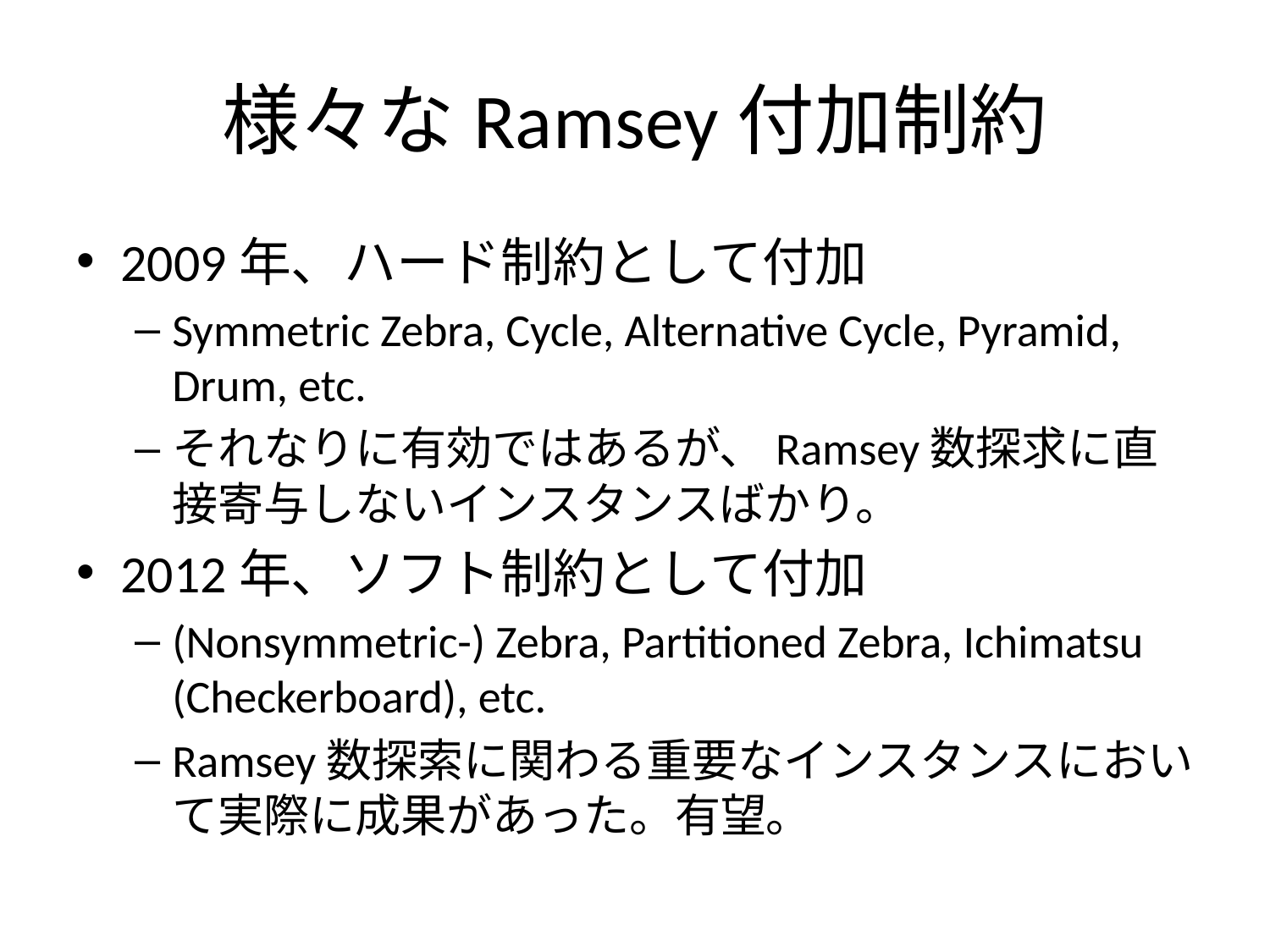

# 様々なRamsey付加制約
2009年、ハード制約として付加
Symmetric Zebra, Cycle, Alternative Cycle, Pyramid, Drum, etc.
それなりに有効ではあるが、Ramsey数探求に直接寄与しないインスタンスばかり。
2012年、ソフト制約として付加
(Nonsymmetric-) Zebra, Partitioned Zebra, Ichimatsu (Checkerboard), etc.
Ramsey数探索に関わる重要なインスタンスにおいて実際に成果があった。有望。